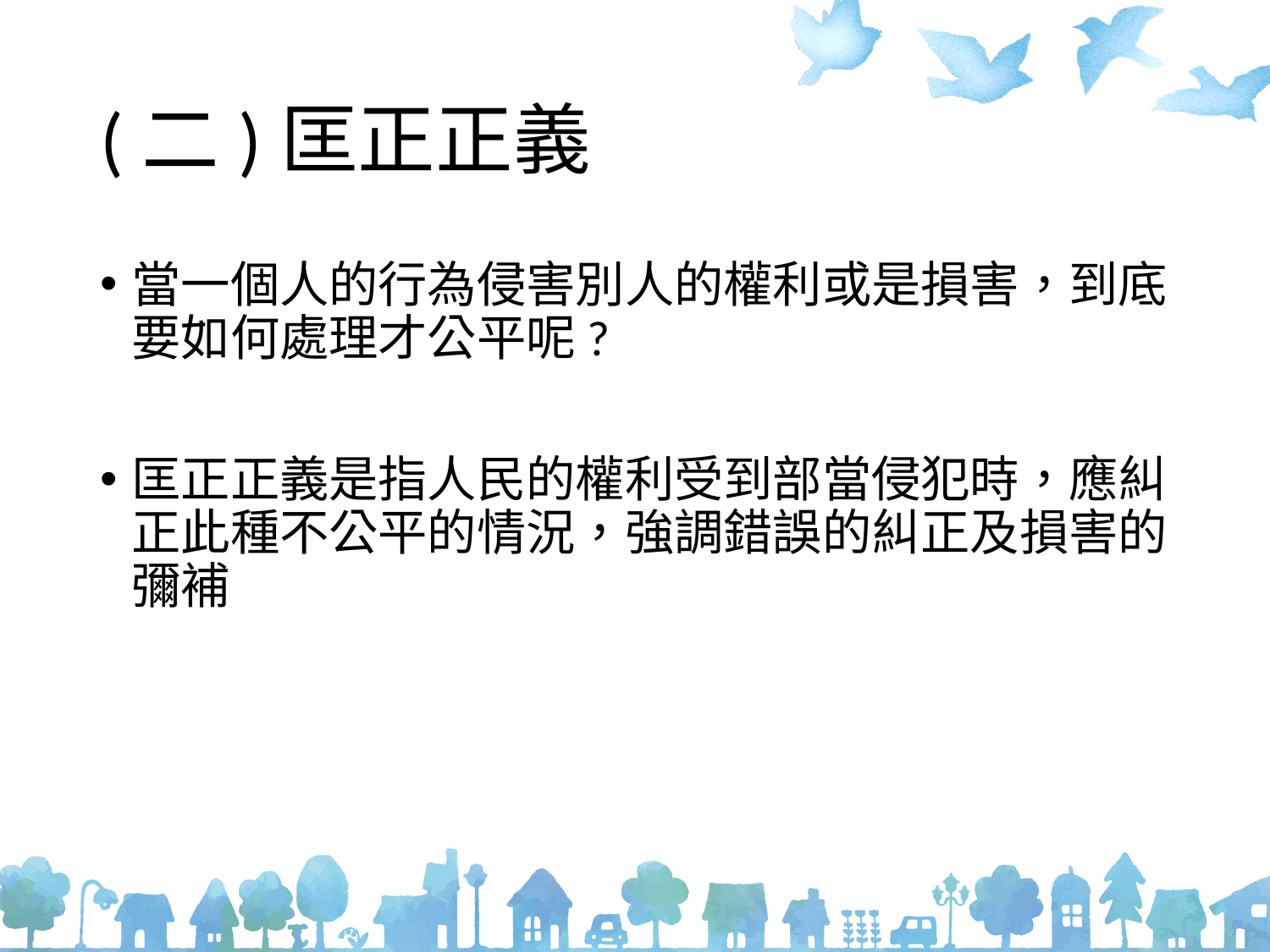

# (二)匡正正義
當一個人的行為侵害別人的權利或是損害，到底要如何處理才公平呢?

匡正正義是指人民的權利受到部當侵犯時，應糾正此種不公平的情況，強調錯誤的糾正及損害的彌補